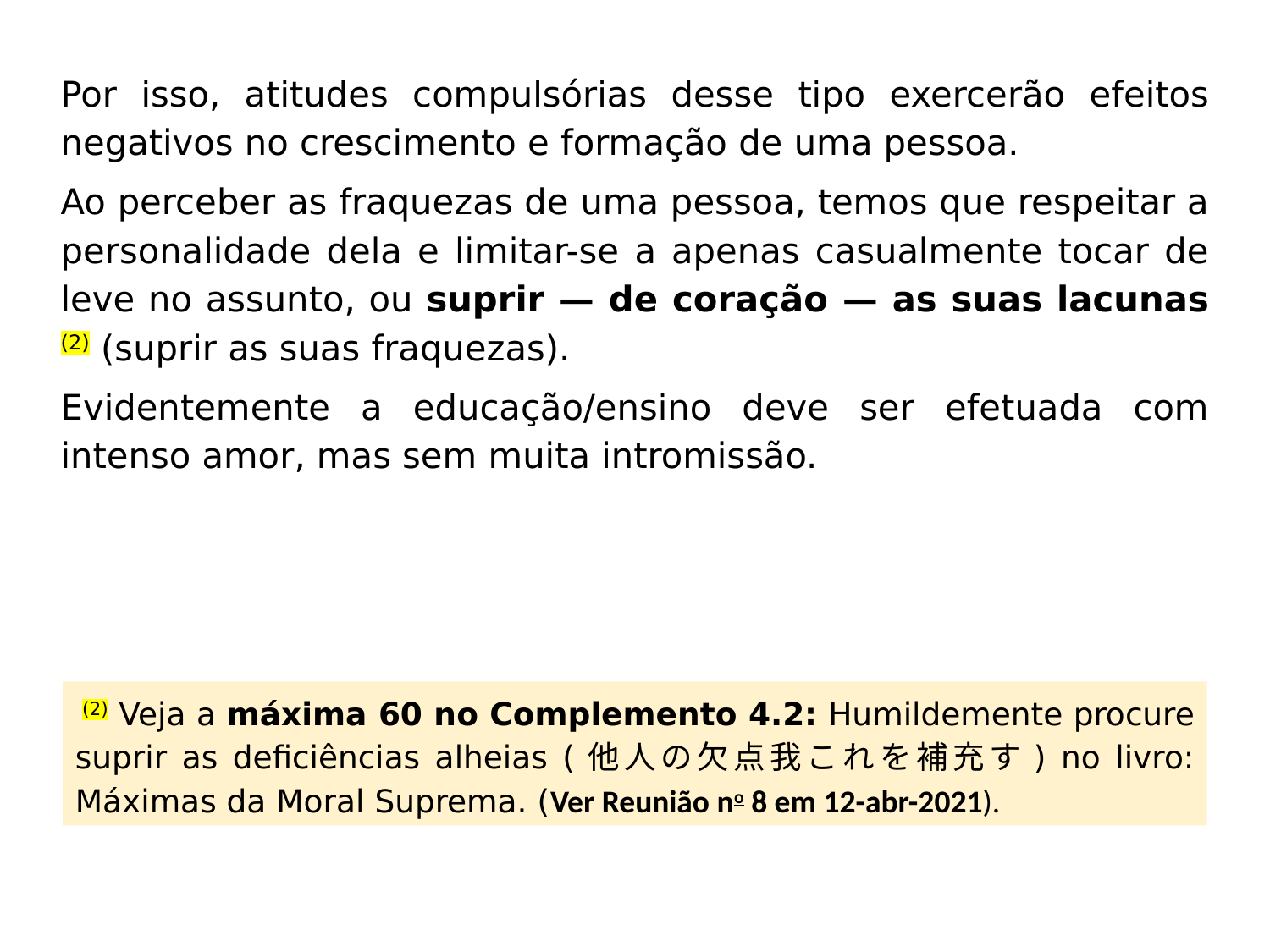

Por isso, atitudes compulsórias desse tipo exercerão efeitos negativos no crescimento e formação de uma pessoa.
Ao perceber as fraquezas de uma pessoa, temos que respeitar a personalidade dela e limitar-se a apenas casualmente tocar de leve no assunto, ou suprir — de coração — as suas lacunas (2) (suprir as suas fraquezas).
Evidentemente a educação/ensino deve ser efetuada com intenso amor, mas sem muita intromissão.

 (2) Veja a máxima 60 no Complemento 4.2: Humildemente procure suprir as deficiências alheias (他人の欠点我これを補充す) no livro: Máximas da Moral Suprema. (Ver Reunião no 8 em 12-abr-2021).